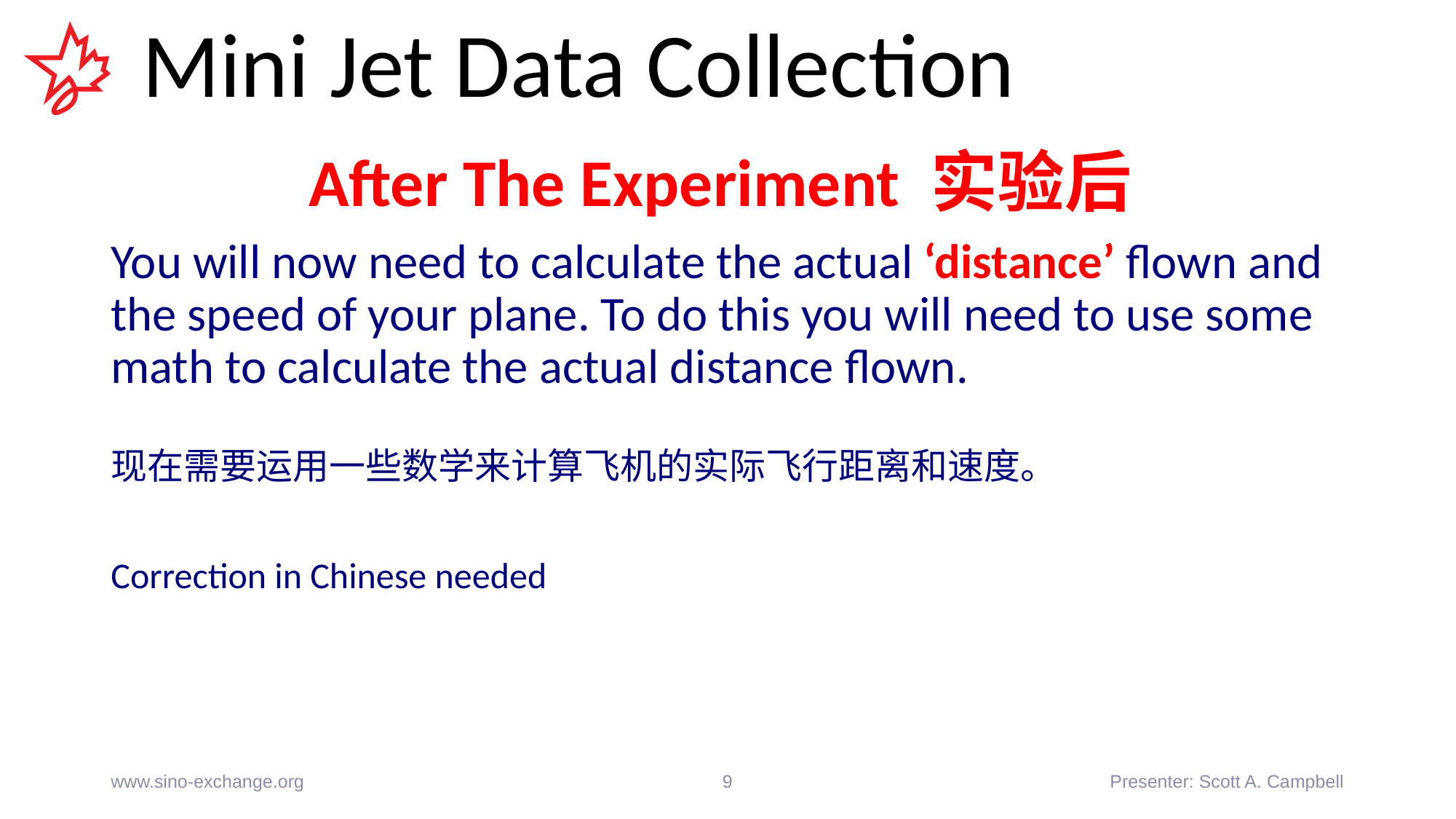

# Mini Jet Data Collection
After The Experiment 实验后
You will now need to calculate the actual ‘distance’ flown and the speed of your plane. To do this you will need to use some math to calculate the actual distance flown.
现在需要运用一些数学来计算飞机的实际飞行距离和速度。

Correction in Chinese needed
www.sino-exchange.org
9
Presenter: Scott A. Campbell